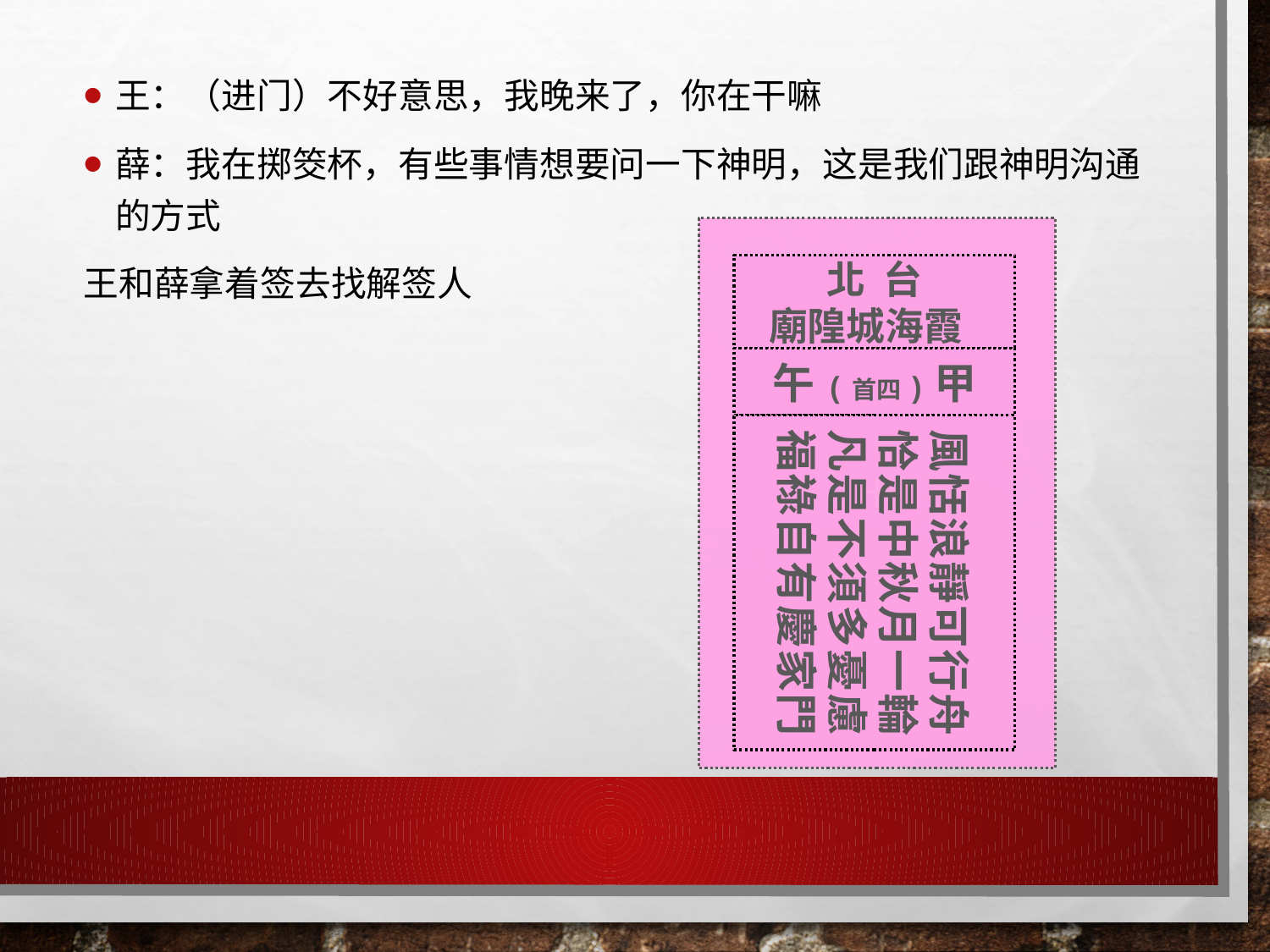

王：（进门）不好意思，我晚来了，你在干嘛
薛：我在掷筊杯，有些事情想要问一下神明，这是我们跟神明沟通的方式
王和薛拿着签去找解签人
十
北  台
廟隍城海霞
午(首四)甲
風恬浪靜可行舟
恰是中秋月一輪
凡是不須多憂慮
福祿自有慶家門